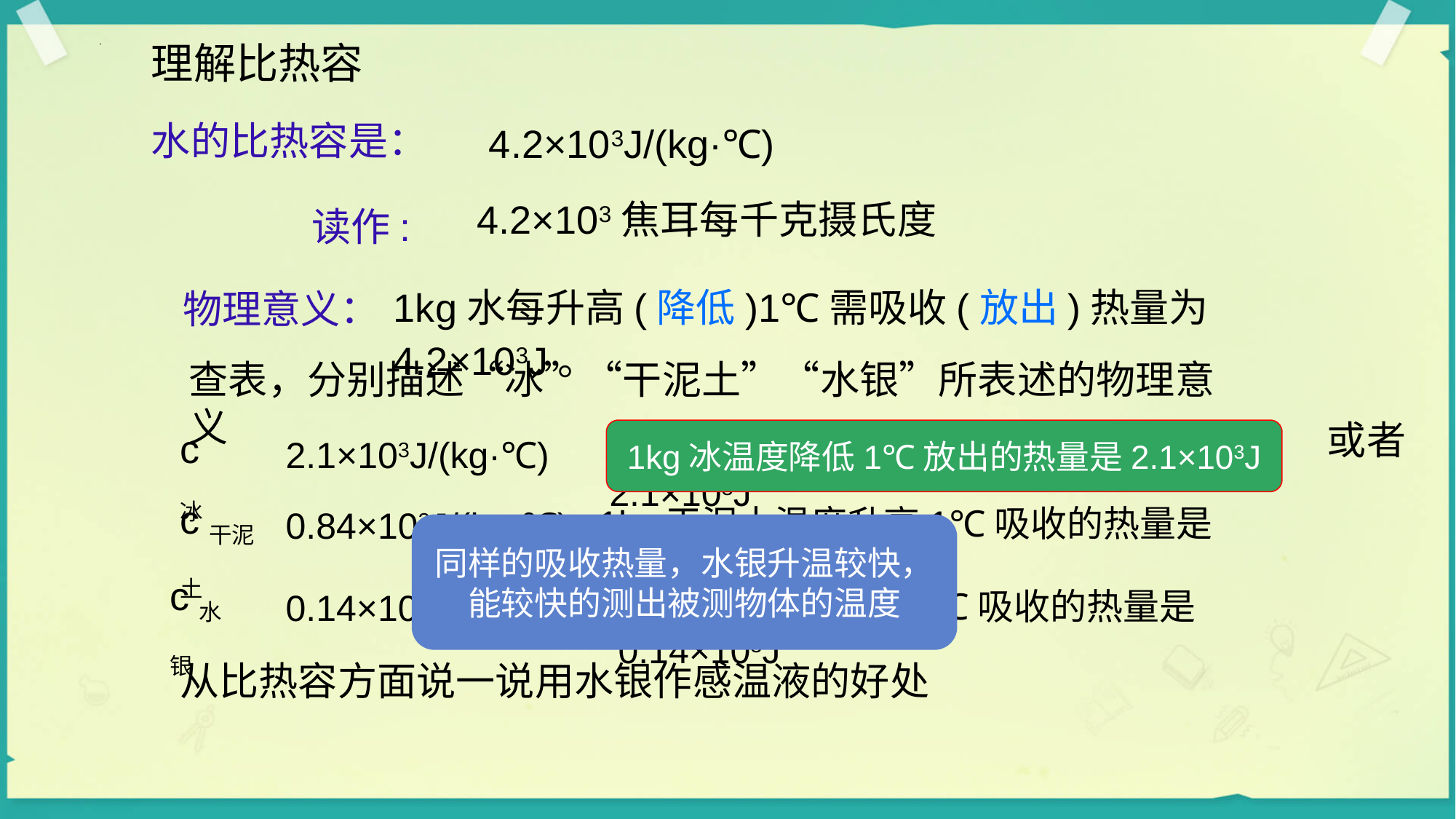

理解比热容
4.2×103J/(kg·℃)
水的比热容是：
4.2×103焦耳每千克摄氏度
读作:
物理意义：
1kg水每升高(降低)1℃需吸收(放出)热量为4.2×103J。
查表，分别描述“冰”“干泥土”“水银”所表述的物理意义
或者
c冰
1kg冰温度降低1℃放出的热量是2.1×103J
1kg冰温度升高1℃吸收的热量是2.1×103J
2.1×103J/(kg·℃)
c干泥土
1kg干泥土温度升高1℃吸收的热量是0.84×103J
0.84×103J/(kg·℃)
同样的吸收热量，水银升温较快，能较快的测出被测物体的温度
c水银
1kg水银温度升高1℃吸收的热量是0.14×103J
0.14×103J/(kg·℃)
从比热容方面说一说用水银作感温液的好处